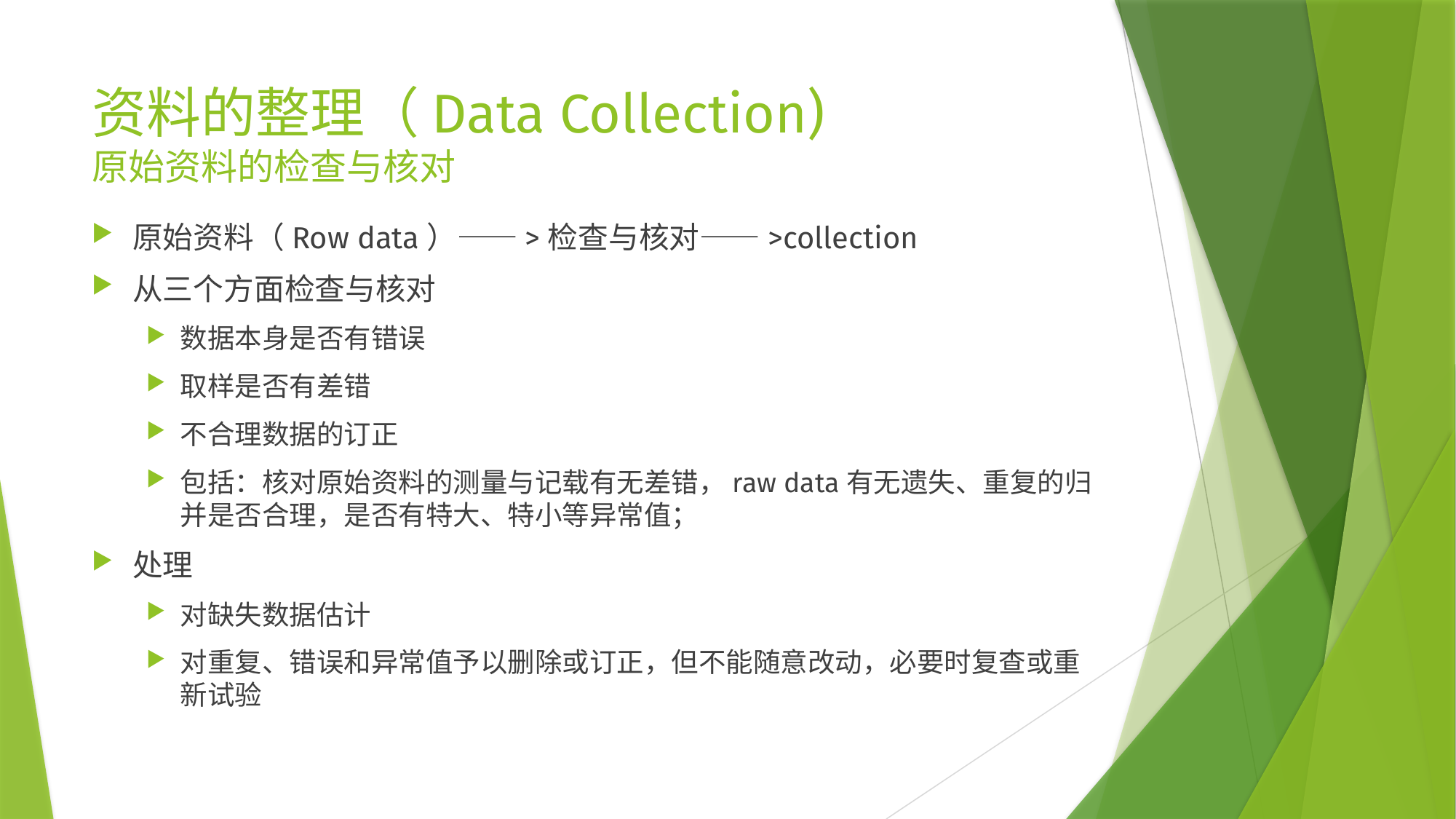

# 资料的整理（Data Collection) 原始资料的检查与核对
原始资料（Row data）——>检查与核对——>collection
从三个方面检查与核对
数据本身是否有错误
取样是否有差错
不合理数据的订正
包括：核对原始资料的测量与记载有无差错，raw data有无遗失、重复的归并是否合理，是否有特大、特小等异常值；
处理
对缺失数据估计
对重复、错误和异常值予以删除或订正，但不能随意改动，必要时复查或重新试验